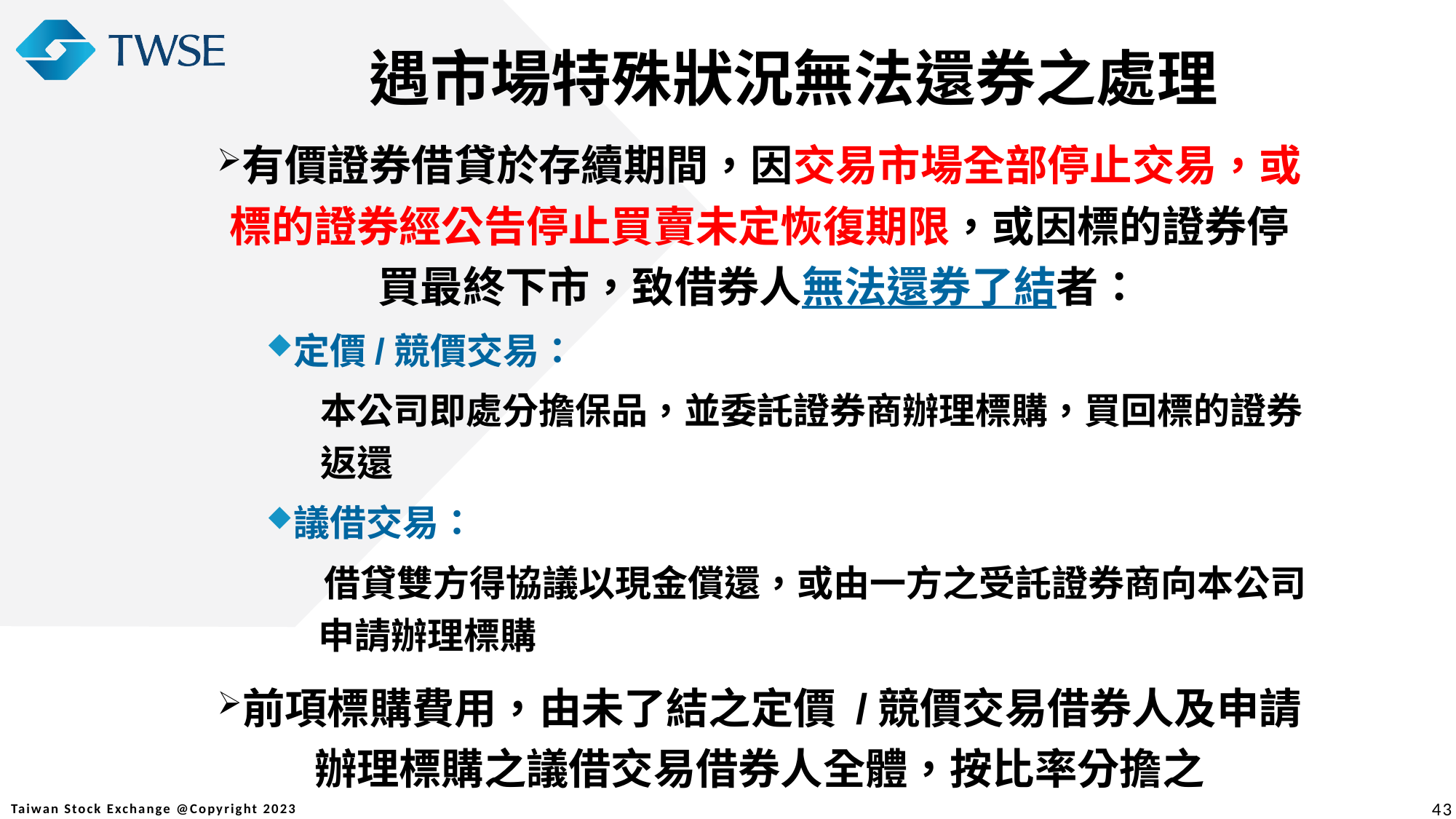

遇市場特殊狀況無法還券之處理
有價證券借貸於存續期間，因交易市場全部停止交易，或標的證券經公告停止買賣未定恢復期限，或因標的證券停買最終下市，致借券人無法還券了結者：
定價/競價交易：
本公司即處分擔保品，並委託證券商辦理標購，買回標的證券返還
議借交易：
      借貸雙方得協議以現金償還，或由一方之受託證券商向本公司申請辦理標購
前項標購費用，由未了結之定價 /競價交易借券人及申請辦理標購之議借交易借券人全體，按比率分擔之

43